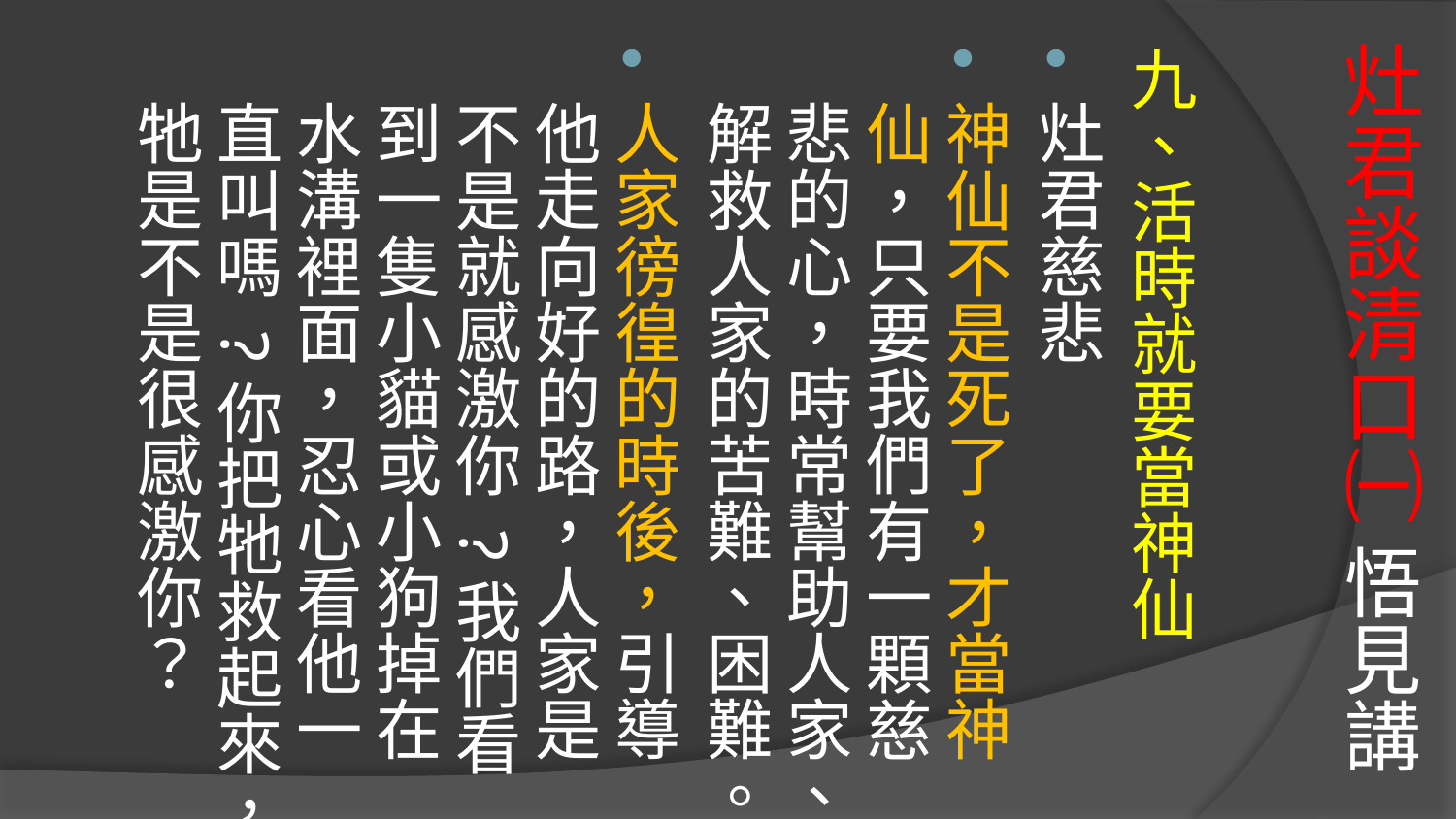

# 灶君談清口㈠ 悟見講
九、活時就要當神仙
灶君慈悲
神仙不是死了，才當神仙，只要我們有一顆慈悲的心，時常幫助人家、解救人家的苦難、困難。
人家徬徨的時後，引導他走向好的路，人家是不是就感激你 ?我們看到一隻小貓或小狗掉在水溝裡面，忍心看他一直叫嗎 ?你把牠救起來，牠是不是很感激你？